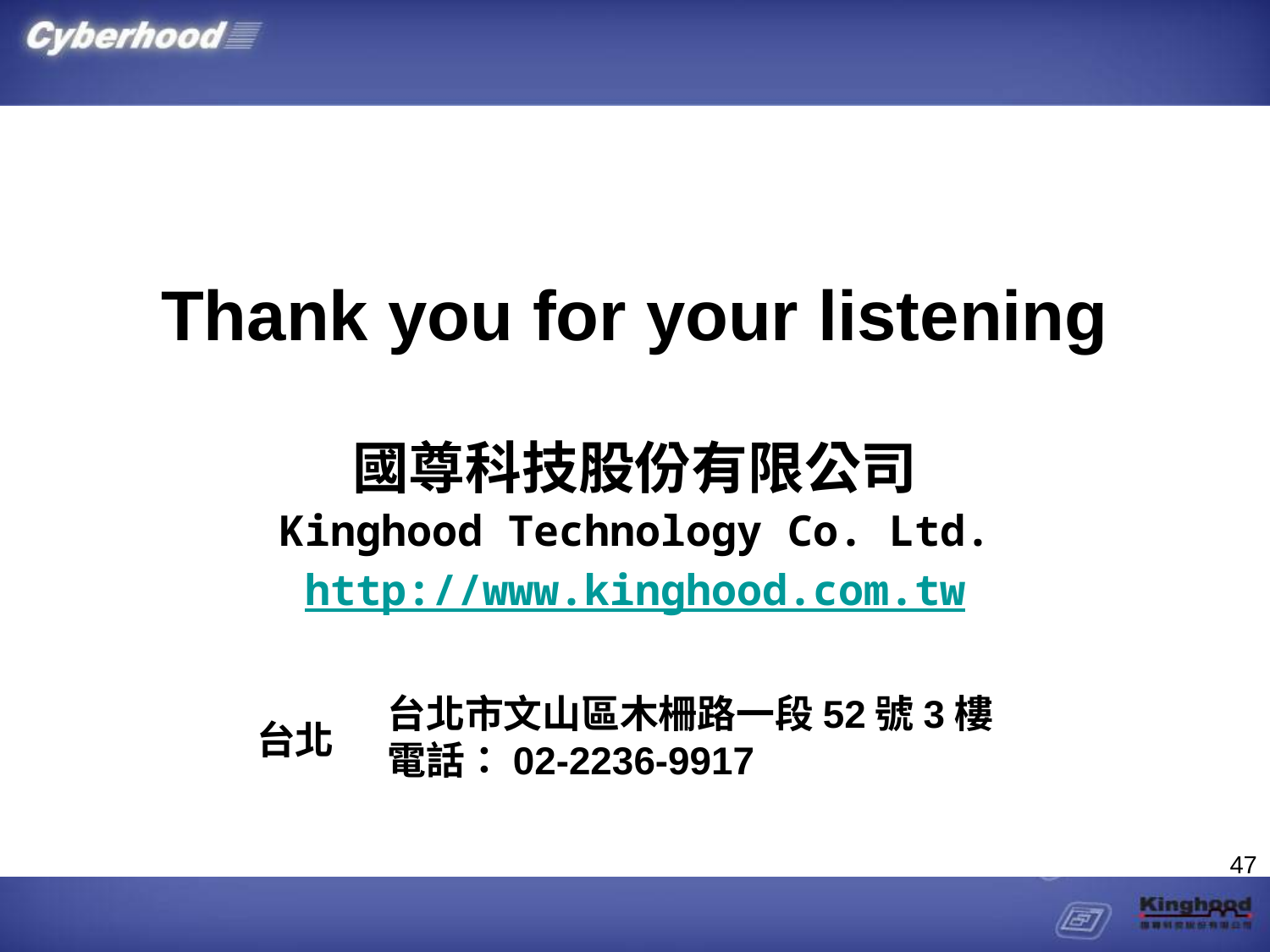

Thank you for your listening
國尊科技股份有限公司
Kinghood Technology Co. Ltd.
http://www.kinghood.com.tw
台北市文山區木柵路一段52號3樓
電話：02-2236-9917
台北
47